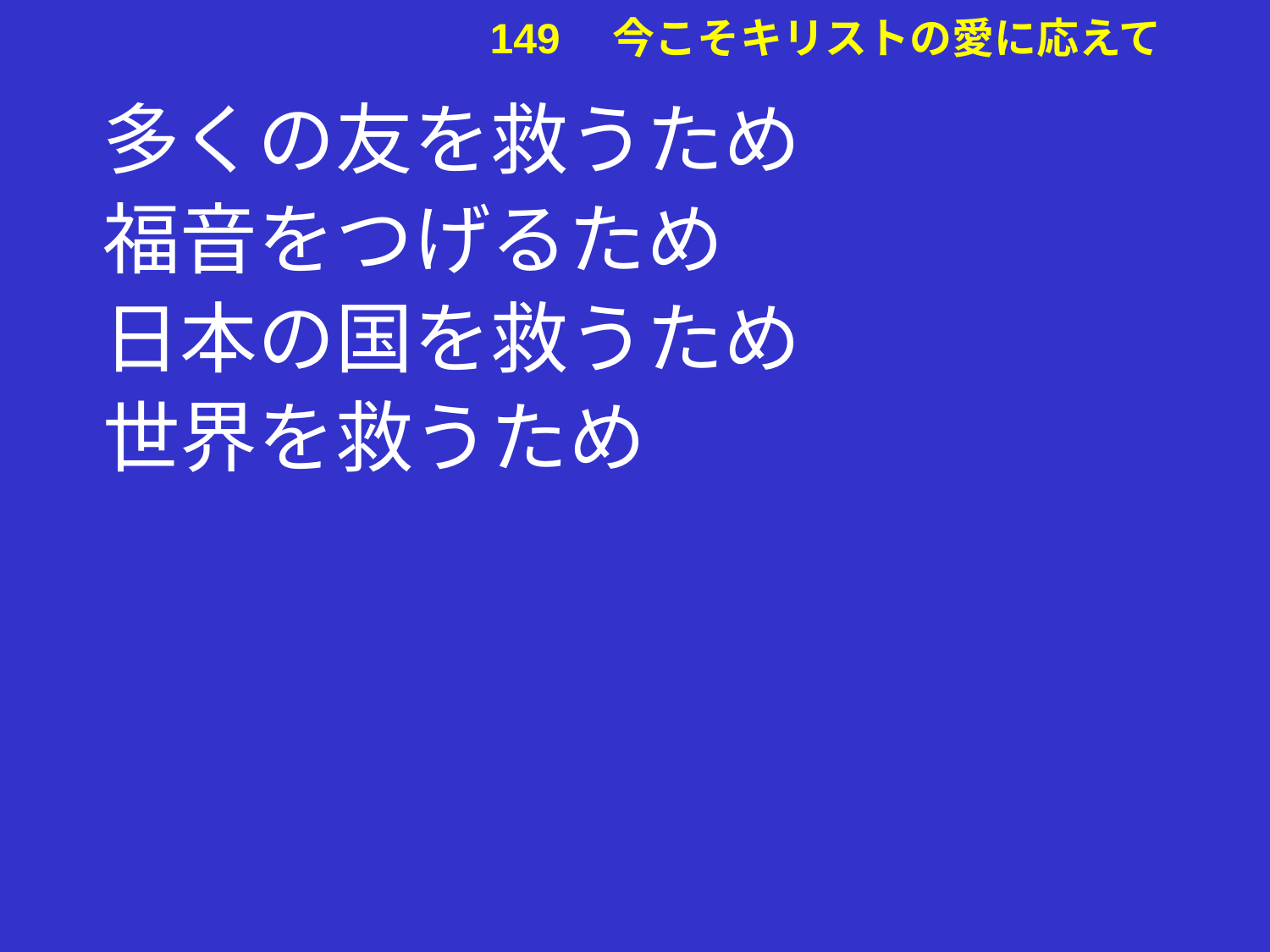

多くの友を救うため
福音をつげるため
日本の国を救うため
世界を救うため

# 149　今こそキリストの愛に応えて